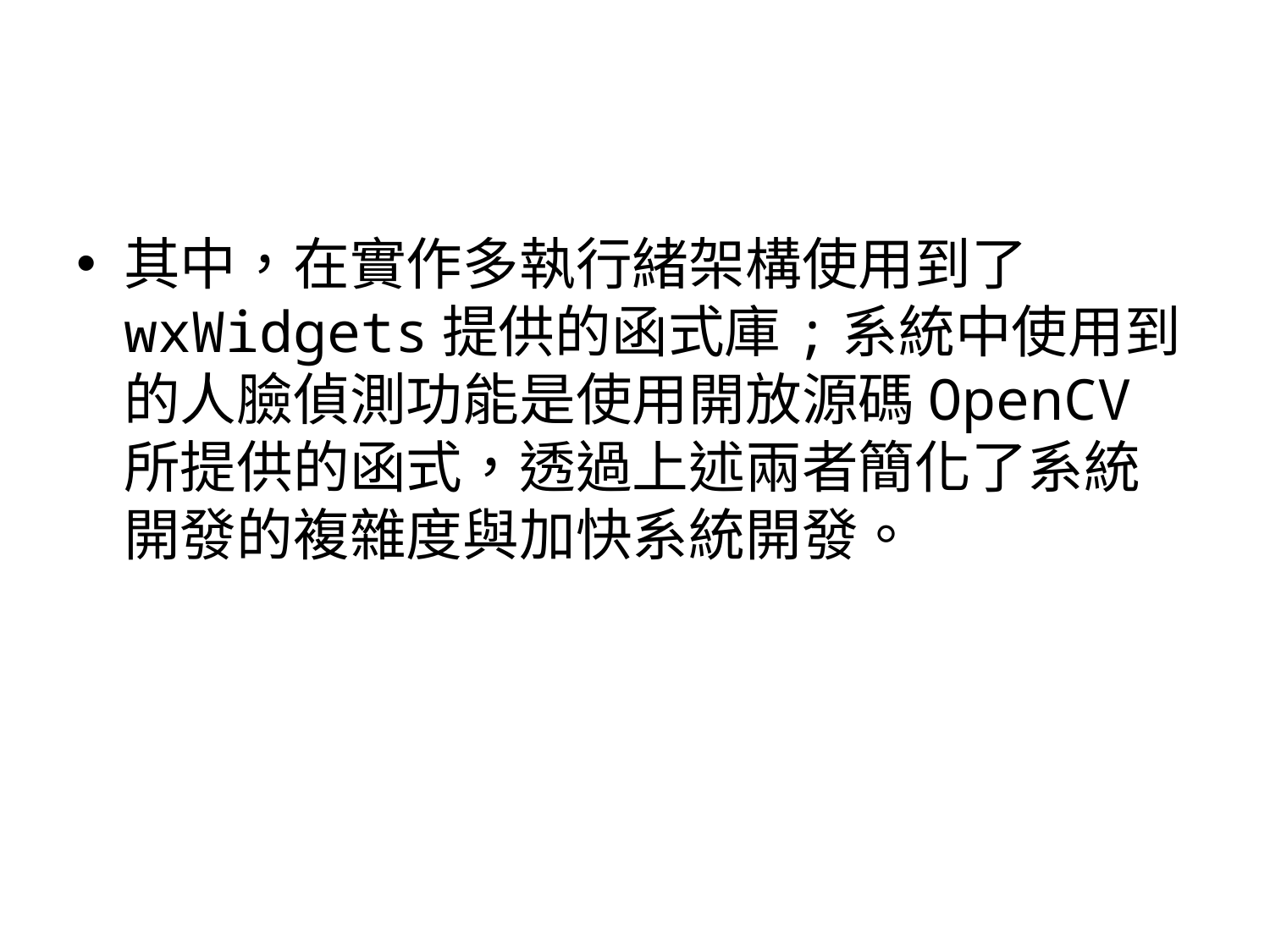

#
其中，在實作多執行緒架構使用到了wxWidgets提供的函式庫;系統中使用到的人臉偵測功能是使用開放源碼OpenCV所提供的函式，透過上述兩者簡化了系統開發的複雜度與加快系統開發。